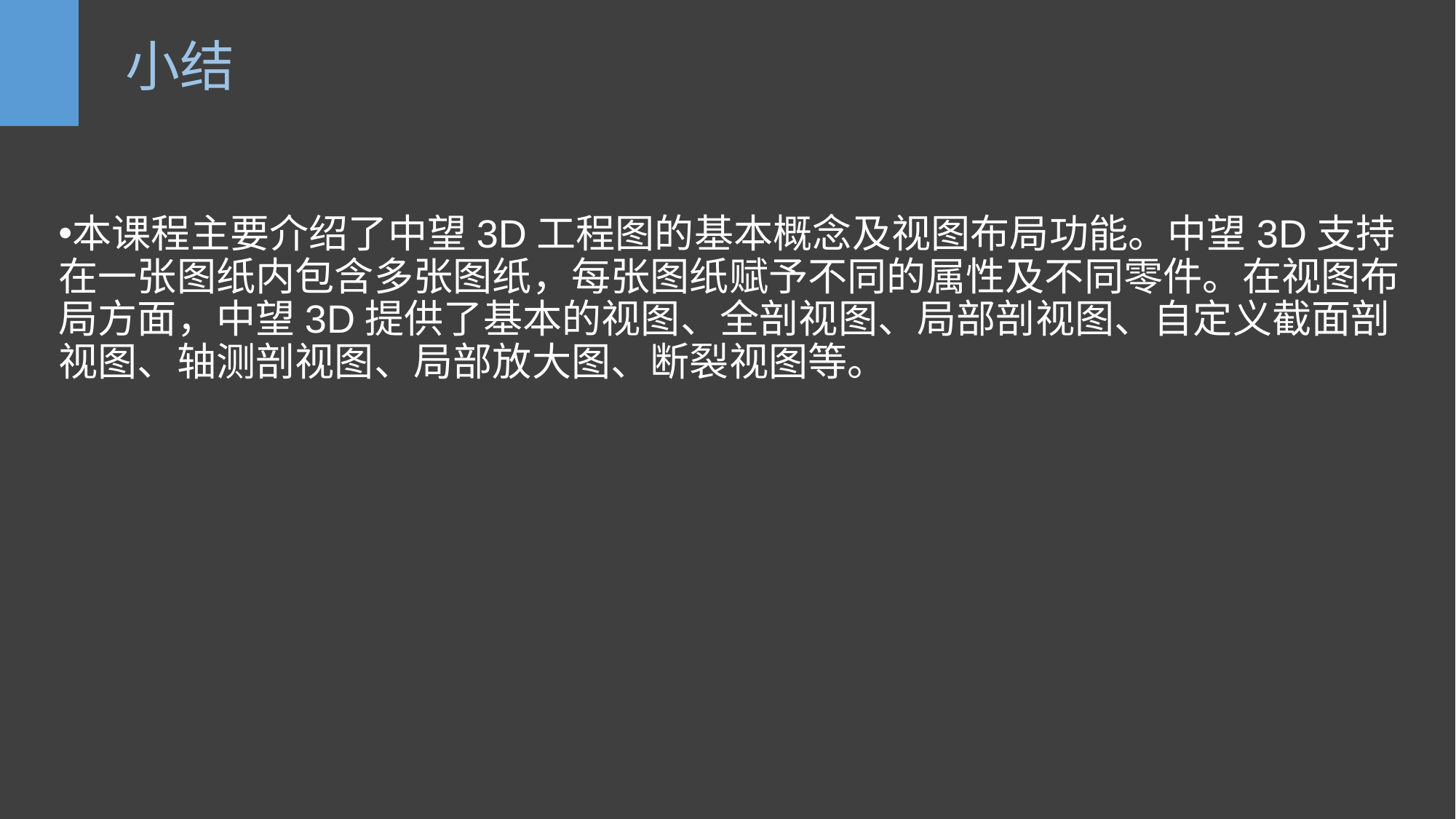

# 小结
本课程主要介绍了中望3D工程图的基本概念及视图布局功能。中望3D支持在一张图纸内包含多张图纸，每张图纸赋予不同的属性及不同零件。在视图布局方面，中望3D提供了基本的视图、全剖视图、局部剖视图、自定义截面剖视图、轴测剖视图、局部放大图、断裂视图等。